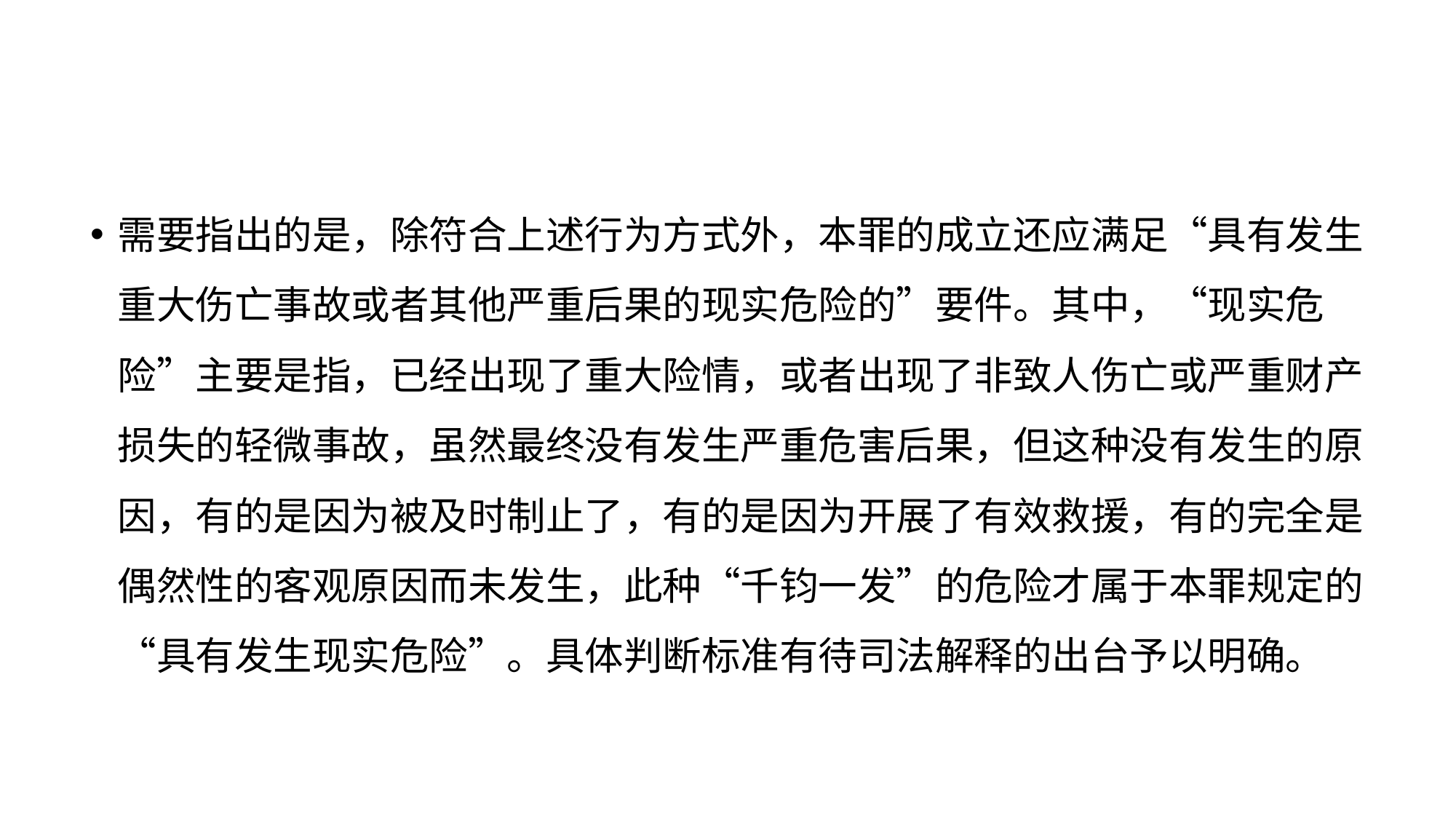

#
需要指出的是，除符合上述行为方式外，本罪的成立还应满足“具有发生重大伤亡事故或者其他严重后果的现实危险的”要件。其中，“现实危险”主要是指，已经出现了重大险情，或者出现了非致人伤亡或严重财产损失的轻微事故，虽然最终没有发生严重危害后果，但这种没有发生的原因，有的是因为被及时制止了，有的是因为开展了有效救援，有的完全是偶然性的客观原因而未发生，此种“千钧一发”的危险才属于本罪规定的“具有发生现实危险”。具体判断标准有待司法解释的出台予以明确。